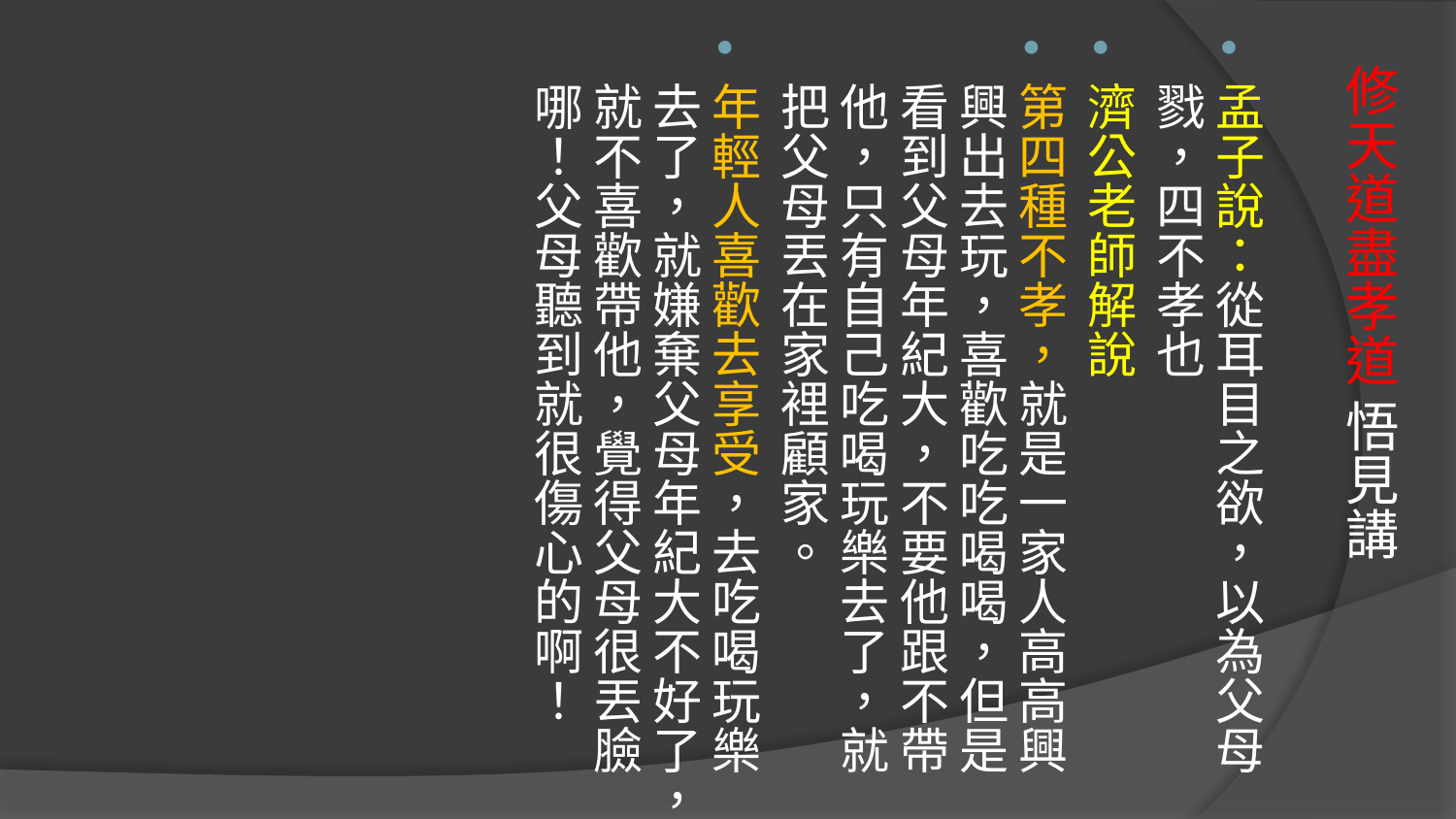

孟子說：從耳目之欲，以為父母戮，四不孝也
濟公老師解說
第四種不孝，就是一家人高高興興出去玩，喜歡吃吃喝喝，但是看到父母年紀大，不要他跟不帶他，只有自己吃喝玩樂去了，就把父母丟在家裡顧家。
年輕人喜歡去享受，去吃喝玩樂去了，就嫌棄父母年紀大不好了，就不喜歡帶他，覺得父母很丟臉哪！父母聽到就很傷心的啊！

# 修天道盡孝道 悟見講